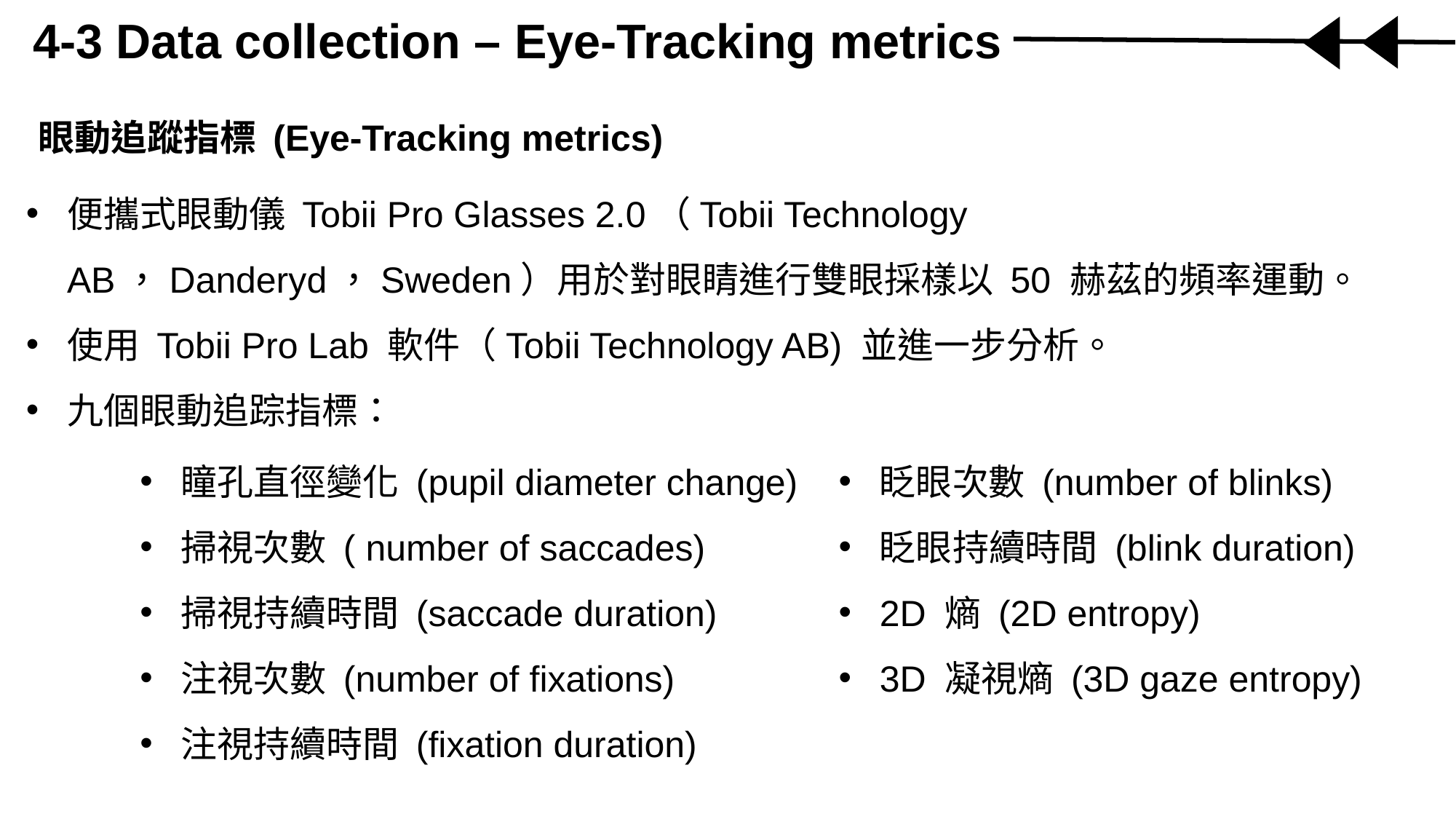

4-3 Data collection – Eye-Tracking metrics

眼動追蹤指標 (Eye-Tracking metrics)
便攜式眼動儀 Tobii Pro Glasses 2.0（Tobii Technology AB，Danderyd，Sweden）用於對眼睛進行雙眼採樣以 50 赫茲的頻率運動。
使用 Tobii Pro Lab 軟件（Tobii Technology AB) 並進一步分析。
九個眼動追踪指標：
瞳孔直徑變化 (pupil diameter change)
掃視次數 ( number of saccades)
掃視持續時間 (saccade duration)
注視次數 (number of fixations)
注視持續時間 (fixation duration)
眨眼次數 (number of blinks)
眨眼持續時間 (blink duration)
2D 熵 (2D entropy)
3D 凝視熵 (3D gaze entropy)